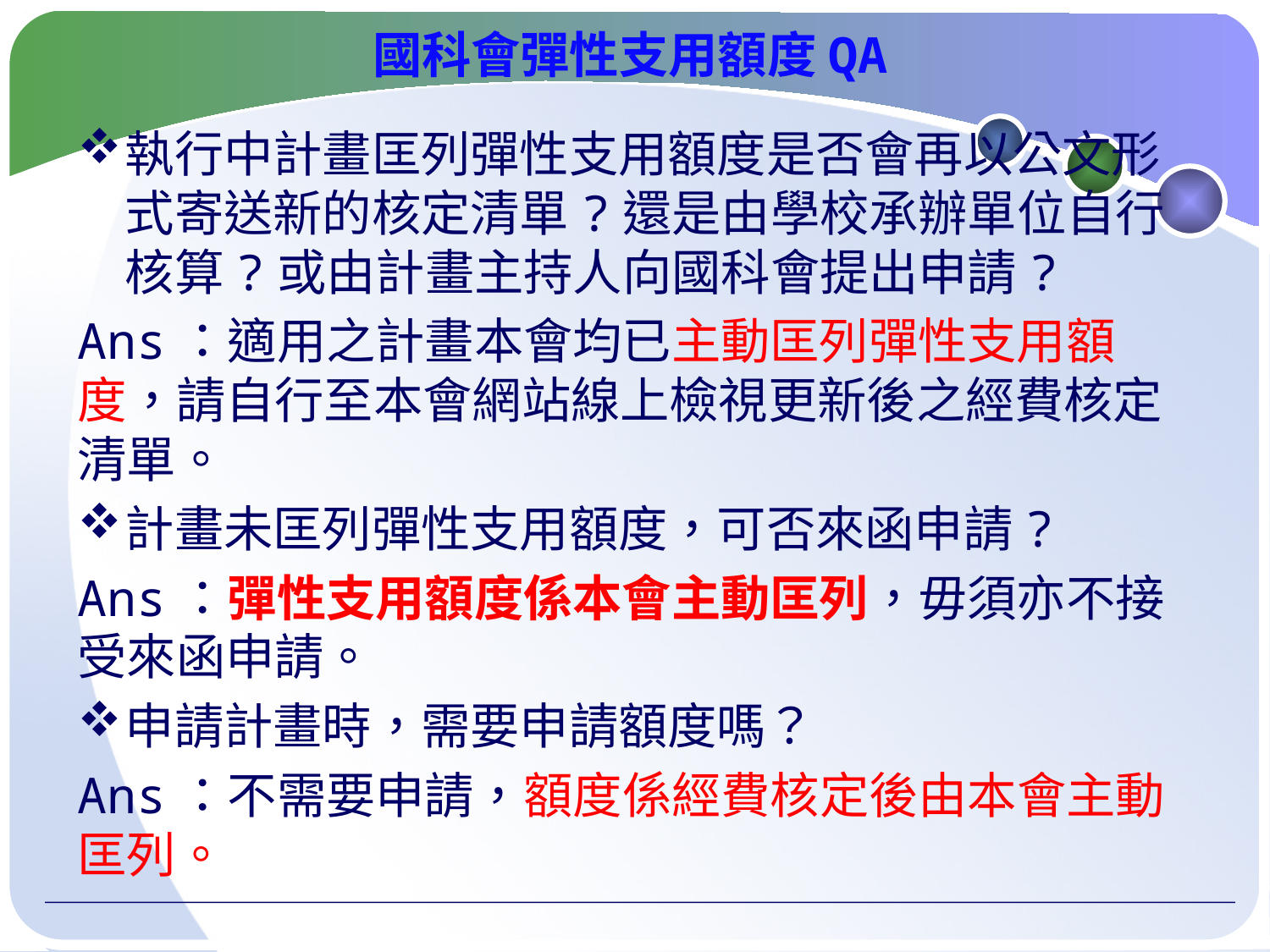

# 國科會彈性支用額度QA
執行中計畫匡列彈性支用額度是否會再以公文形式寄送新的核定清單?還是由學校承辦單位自行核算?或由計畫主持人向國科會提出申請?
Ans：適用之計畫本會均已主動匡列彈性支用額度，請自行至本會網站線上檢視更新後之經費核定清單。
計畫未匡列彈性支用額度，可否來函申請?
Ans：彈性支用額度係本會主動匡列，毋須亦不接受來函申請。
申請計畫時，需要申請額度嗎？
Ans：不需要申請，額度係經費核定後由本會主動匡列。